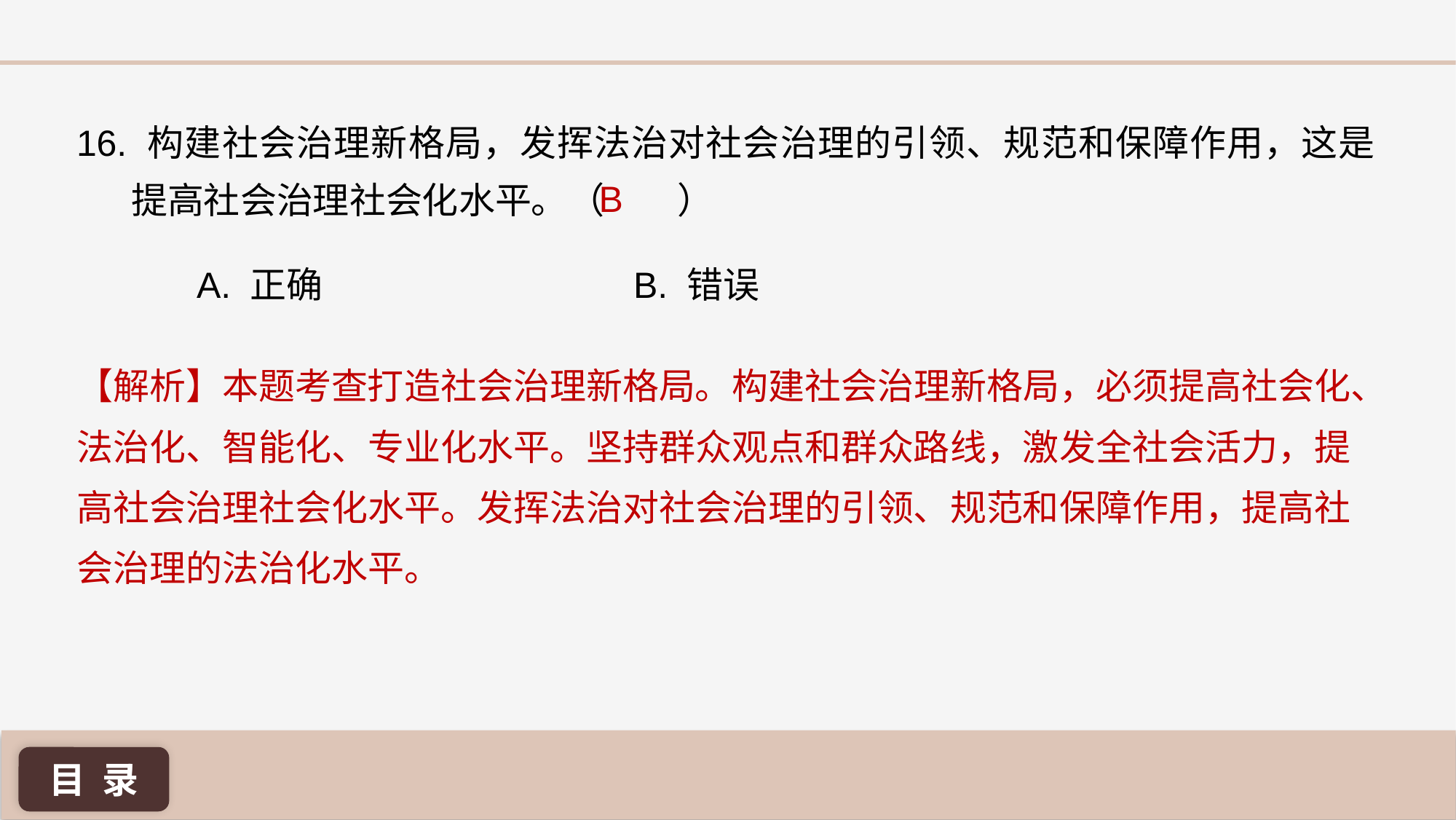

16. 构建社会治理新格局，发挥法治对社会治理的引领、规范和保障作用，这是提高社会治理社会化水平。（         ）
B
A. 正确 			B. 错误
【解析】本题考查打造社会治理新格局。构建社会治理新格局，必须提高社会化、法治化、智能化、专业化水平。坚持群众观点和群众路线，激发全社会活力，提高社会治理社会化水平。发挥法治对社会治理的引领、规范和保障作用，提高社会治理的法治化水平。